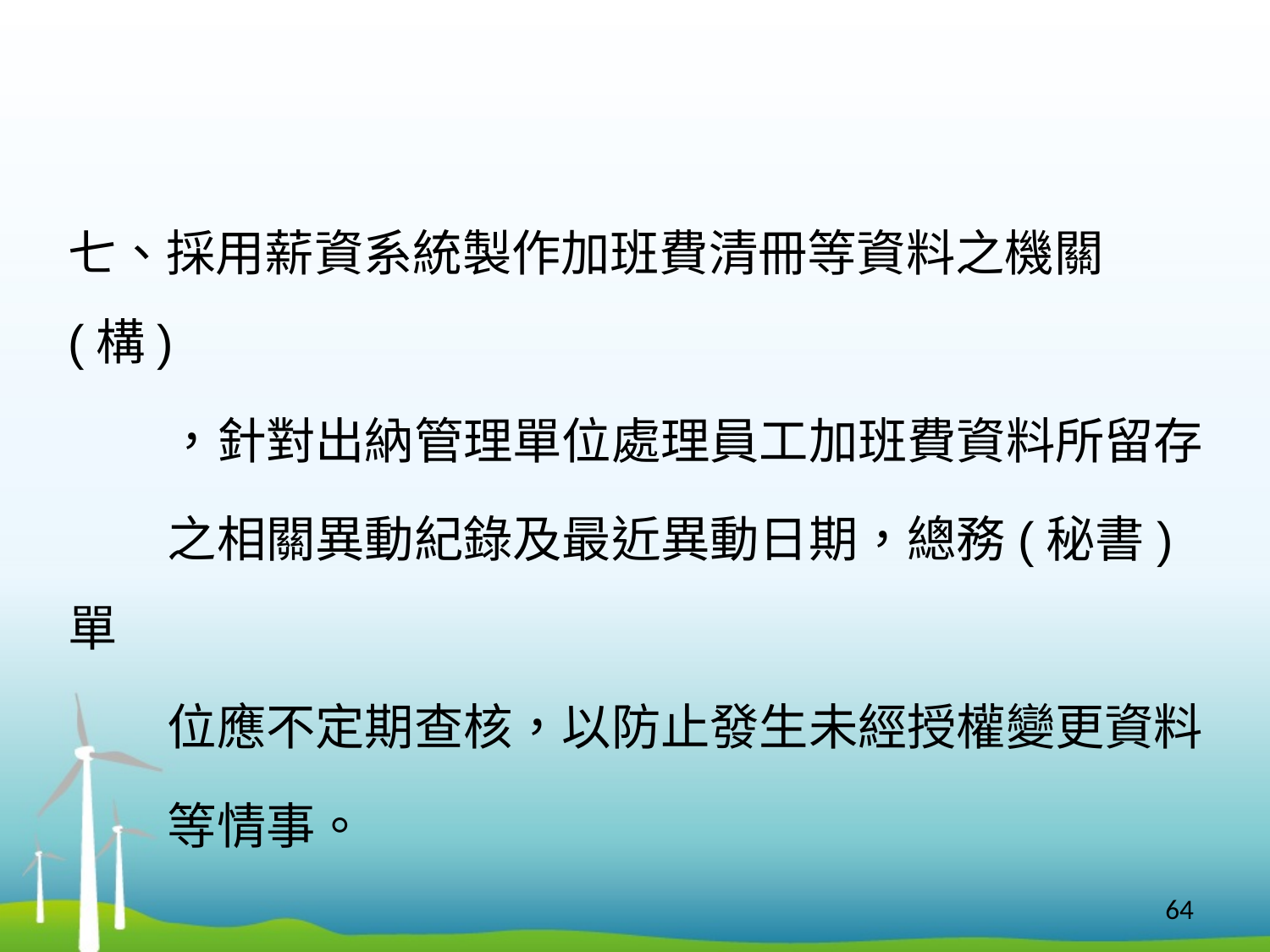

七、採用薪資系統製作加班費清冊等資料之機關(構)
        ，針對出納管理單位處理員工加班費資料所留存
        之相關異動紀錄及最近異動日期，總務(秘書)單
        位應不定期查核，以防止發生未經授權變更資料
        等情事。

64